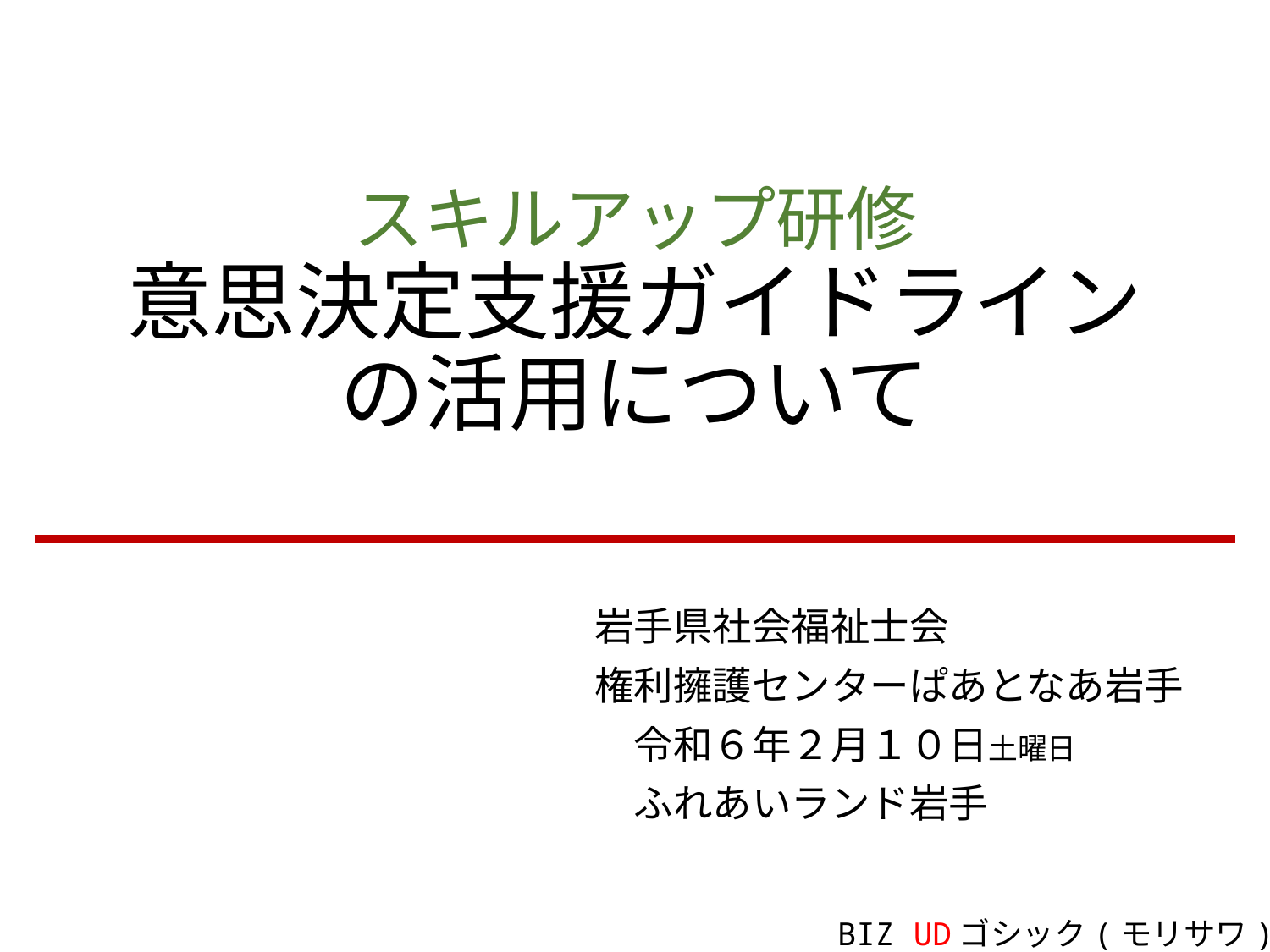

# スキルアップ研修 意思決定支援ガイドライン の活用について
　　　岩手県社会福祉士会
　　　権利擁護センターぱあとなあ岩手
　　　　令和６年２月１０日土曜日
　　　　ふれあいランド岩手
BIZ UDゴシック(モリサワ)